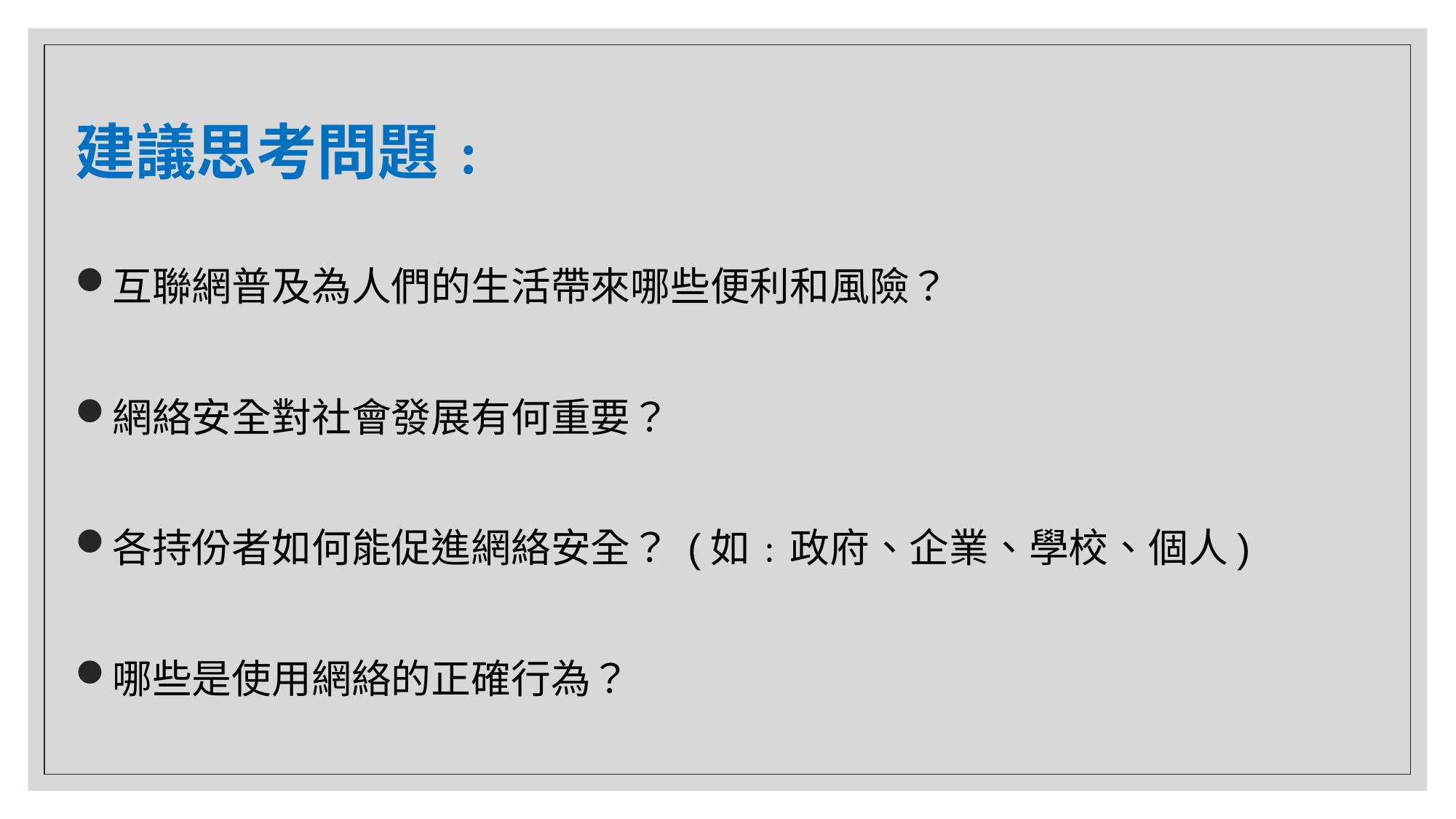

# 建議思考問題﹕
互聯網普及為人們的生活帶來哪些便利和風險？

網絡安全對社會發展有何重要？

各持份者如何能促進網絡安全？ (如﹕政府、企業、學校、個人)

哪些是使用網絡的正確行為？